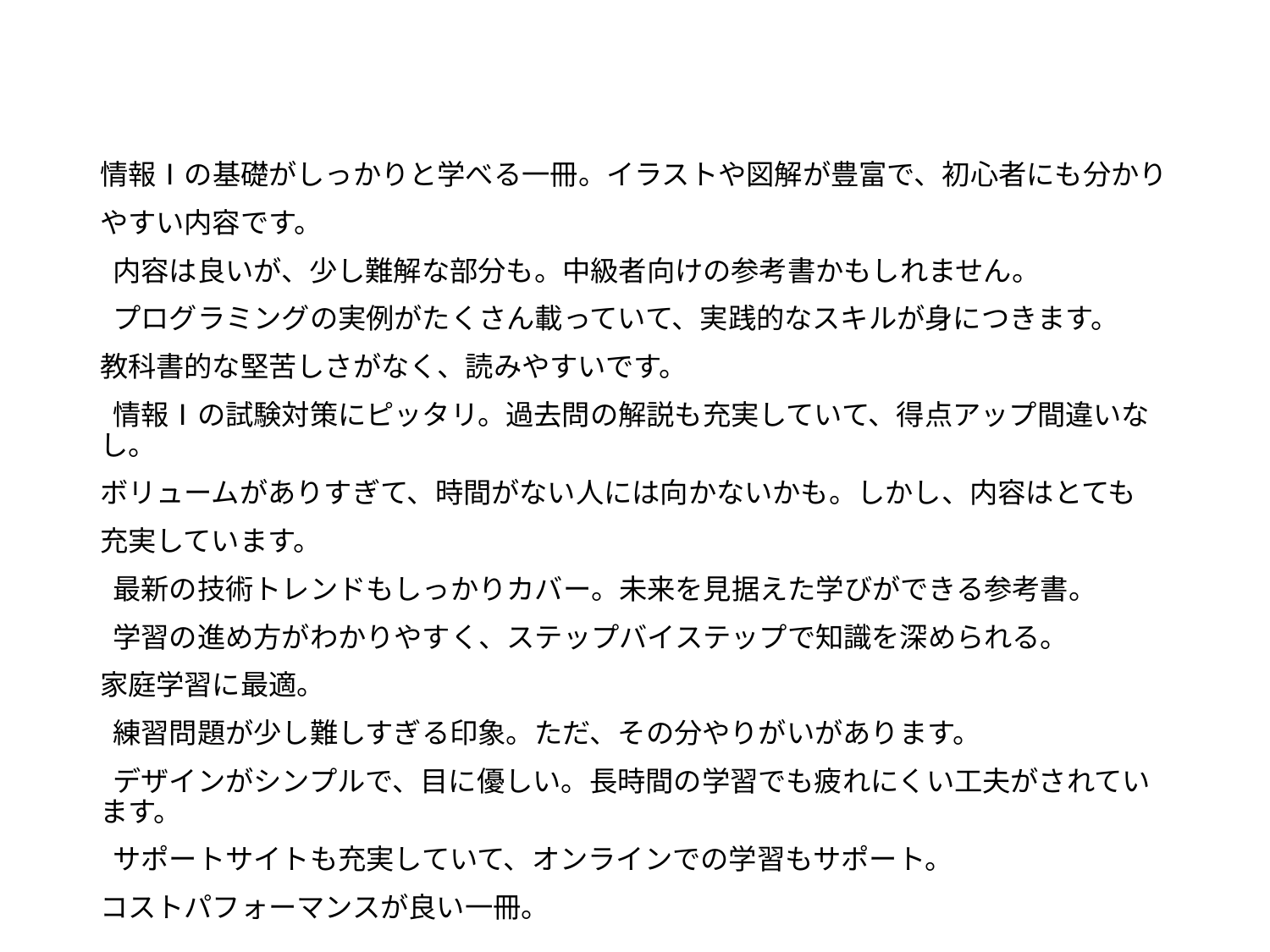

情報Ⅰの基礎がしっかりと学べる一冊。イラストや図解が豊富で、初心者にも分かり
やすい内容です。
 内容は良いが、少し難解な部分も。中級者向けの参考書かもしれません。
 プログラミングの実例がたくさん載っていて、実践的なスキルが身につきます。
教科書的な堅苦しさがなく、読みやすいです。
 情報Ⅰの試験対策にピッタリ。過去問の解説も充実していて、得点アップ間違いなし。
ボリュームがありすぎて、時間がない人には向かないかも。しかし、内容はとても
充実しています。
 最新の技術トレンドもしっかりカバー。未来を見据えた学びができる参考書。
 学習の進め方がわかりやすく、ステップバイステップで知識を深められる。
家庭学習に最適。
 練習問題が少し難しすぎる印象。ただ、その分やりがいがあります。
 デザインがシンプルで、目に優しい。長時間の学習でも疲れにくい工夫がされています。
 サポートサイトも充実していて、オンラインでの学習もサポート。
コストパフォーマンスが良い一冊。